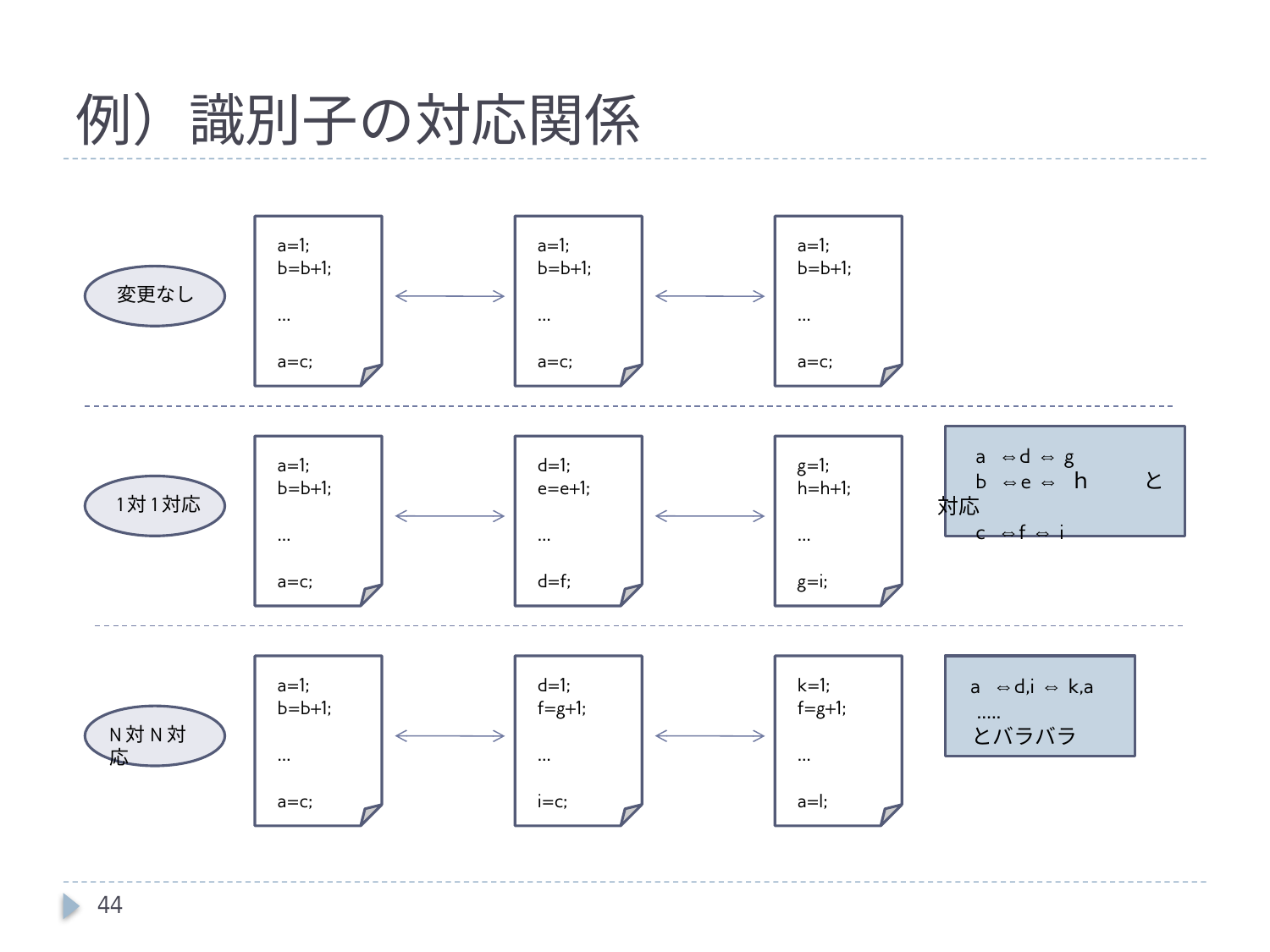

# 例）識別子の対応関係

a=1;
b=b+1;

…

a=c;
a=1;
b=b+1;

…

a=c;
a=1;
b=b+1;

…

a=c;

変更なし

      a  ⇔d ⇔ g
      b  ⇔e ⇔ ｈ 　　 と対応
      c  ⇔f ⇔ i
a=1;
b=b+1;

…

a=c;
d=1;
e=e+1;

…

d=f;
g=1;
h=h+1;

…

g=i;

1対1対応

a=1;
b=b+1;

…

a=c;
d=1;
f=g+1;

…

i=c;
k=1;
f=g+1;

…

a=l;

  a  ⇔d,i ⇔ k,a
   …..
  とバラバラ

N対N対応
44